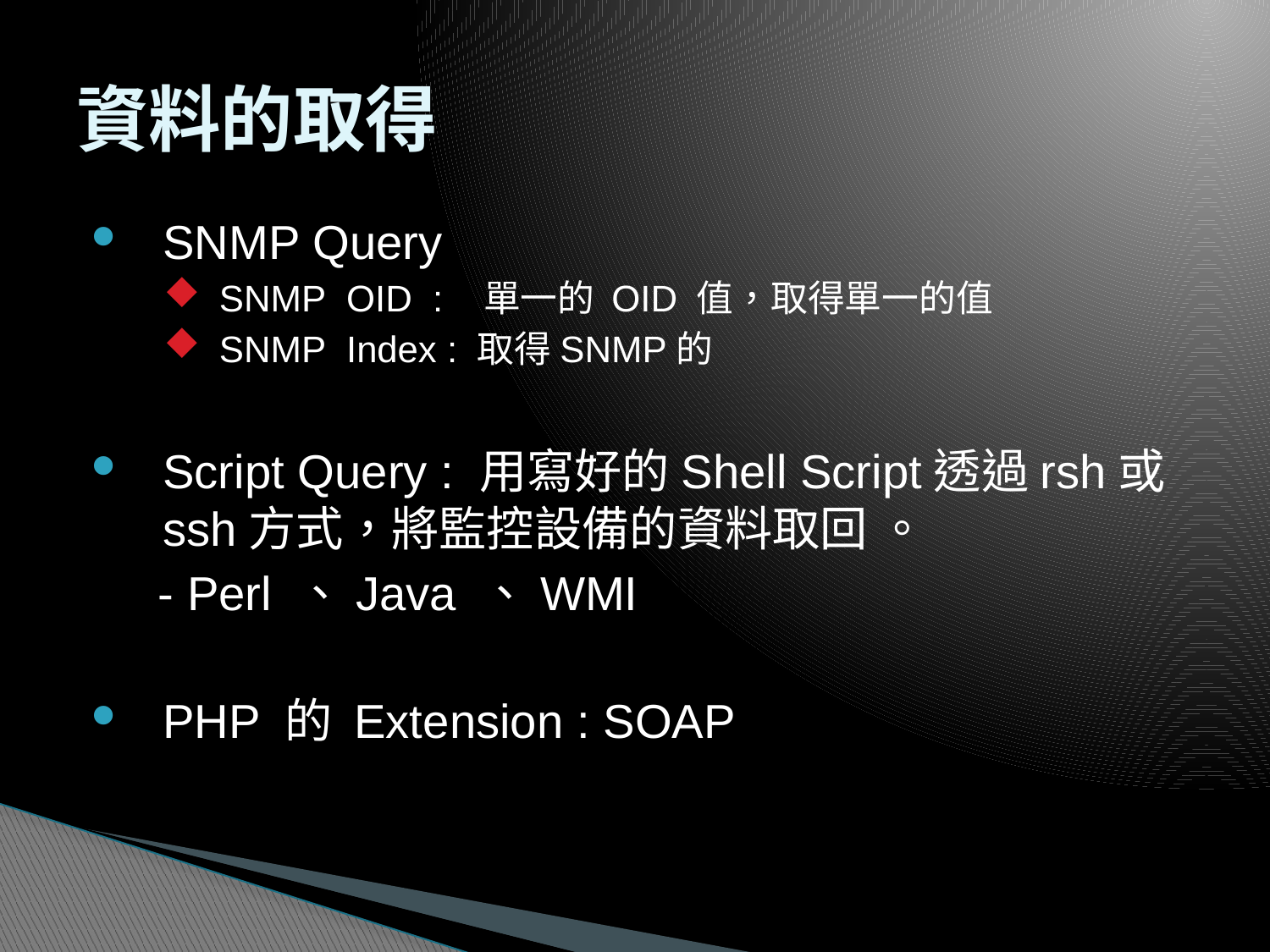

資料的取得
SNMP Query
SNMP  OID  :   單一的 OID 值，取得單一的值
SNMP  Index : 取得SNMP的

Script Query : 用寫好的Shell Script透過rsh或ssh方式，將監控設備的資料取回 。
     - Perl 、Java 、WMI

PHP 的 Extension : SOAP